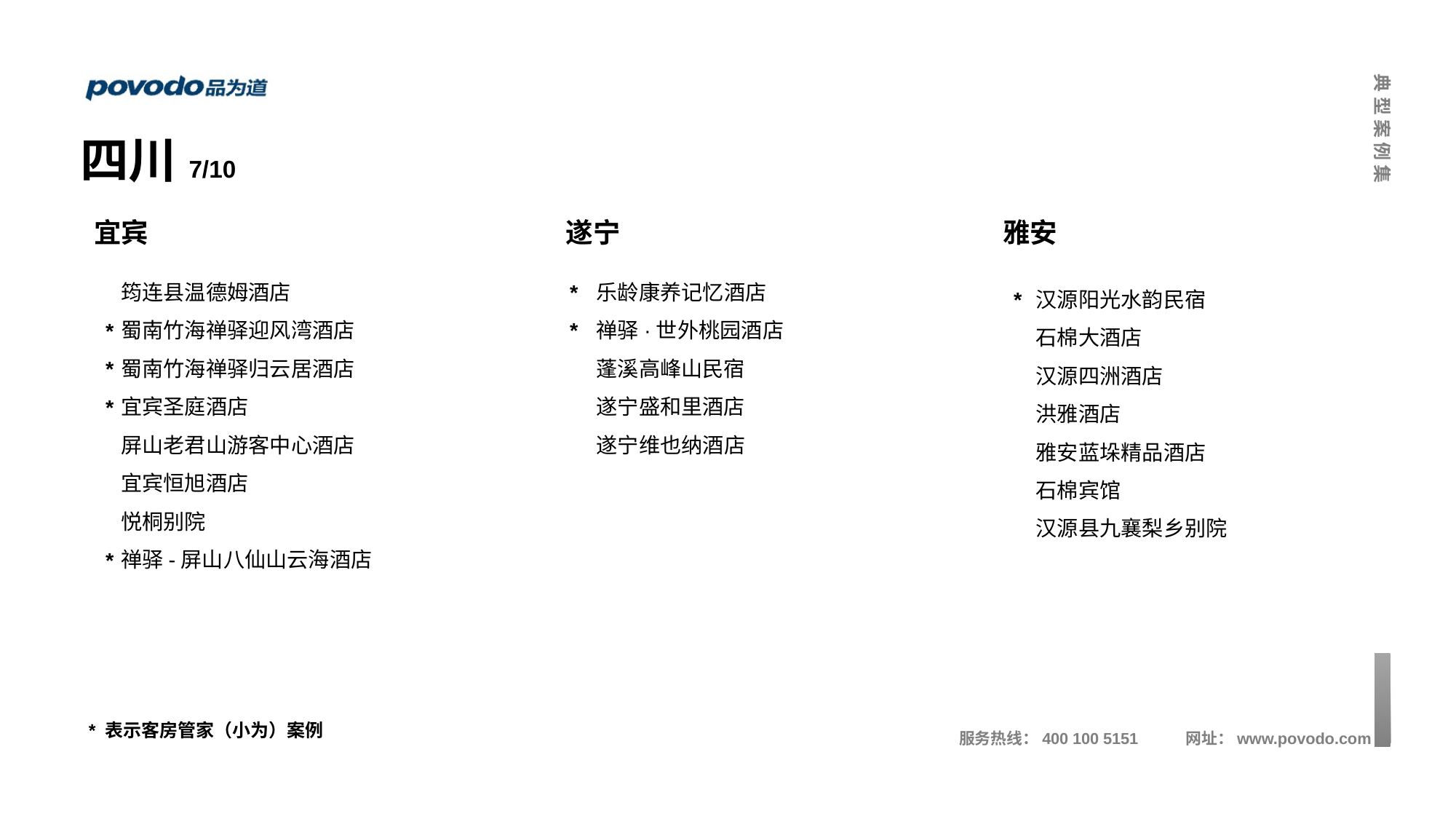

四川7/10
宜宾
遂宁
乐龄康养记忆酒店
禅驿·世外桃园酒店
蓬溪高峰山民宿
遂宁盛和里酒店
遂宁维也纳酒店
*
*

雅安
汉源阳光水韵民宿
石棉大酒店
汉源四洲酒店
洪雅酒店
雅安蓝垛精品酒店
石棉宾馆
汉源县九襄梨乡别院
*

筠连县温德姆酒店
蜀南竹海禅驿迎风湾酒店
蜀南竹海禅驿归云居酒店
宜宾圣庭酒店
屏山老君山游客中心酒店
宜宾恒旭酒店
悦桐别院
禅驿-屏山八仙山云海酒店
*
*
*

*